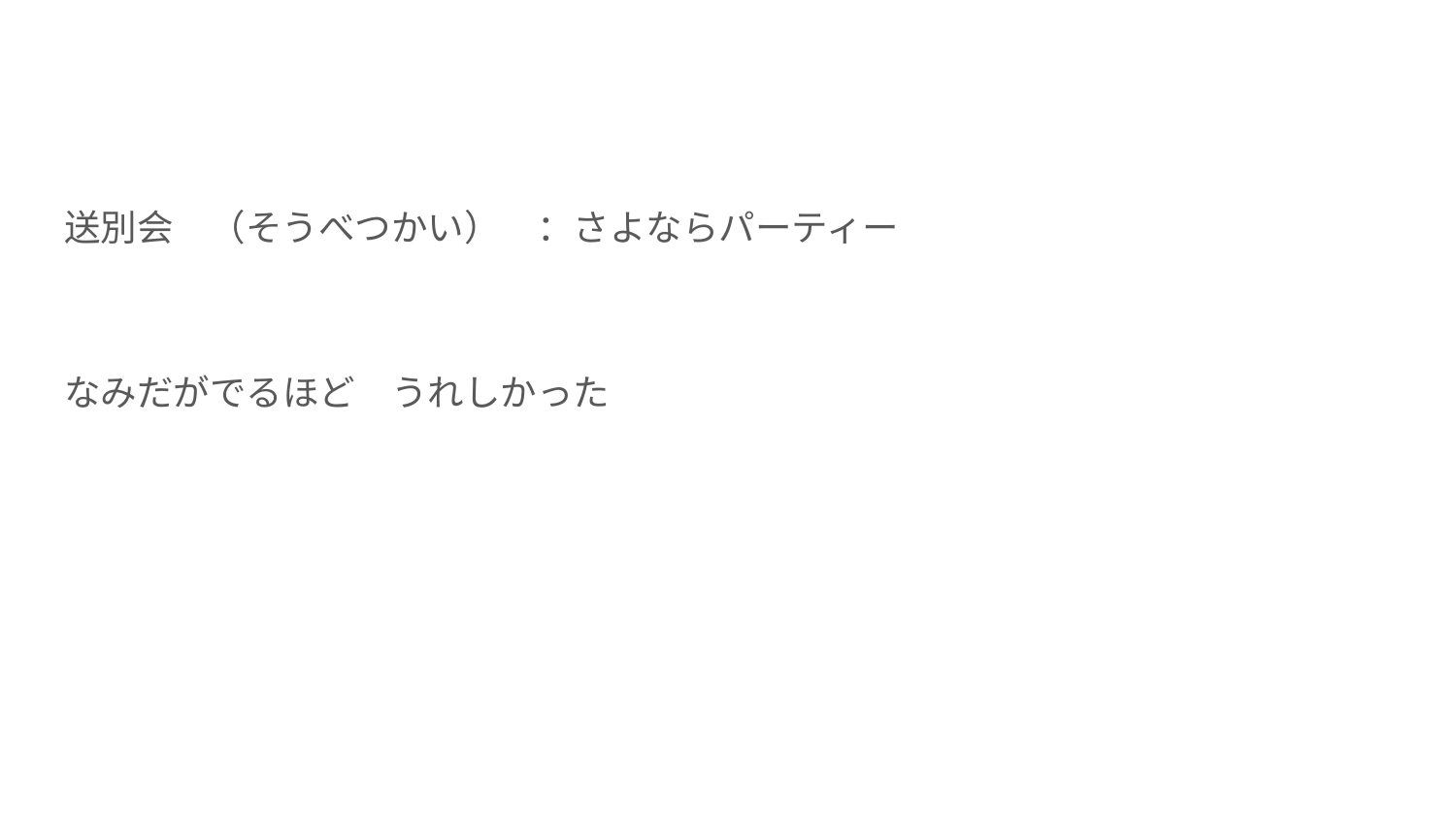

#
送別会　（そうべつかい）　：さよならパーティー

なみだがでるほど　うれしかった